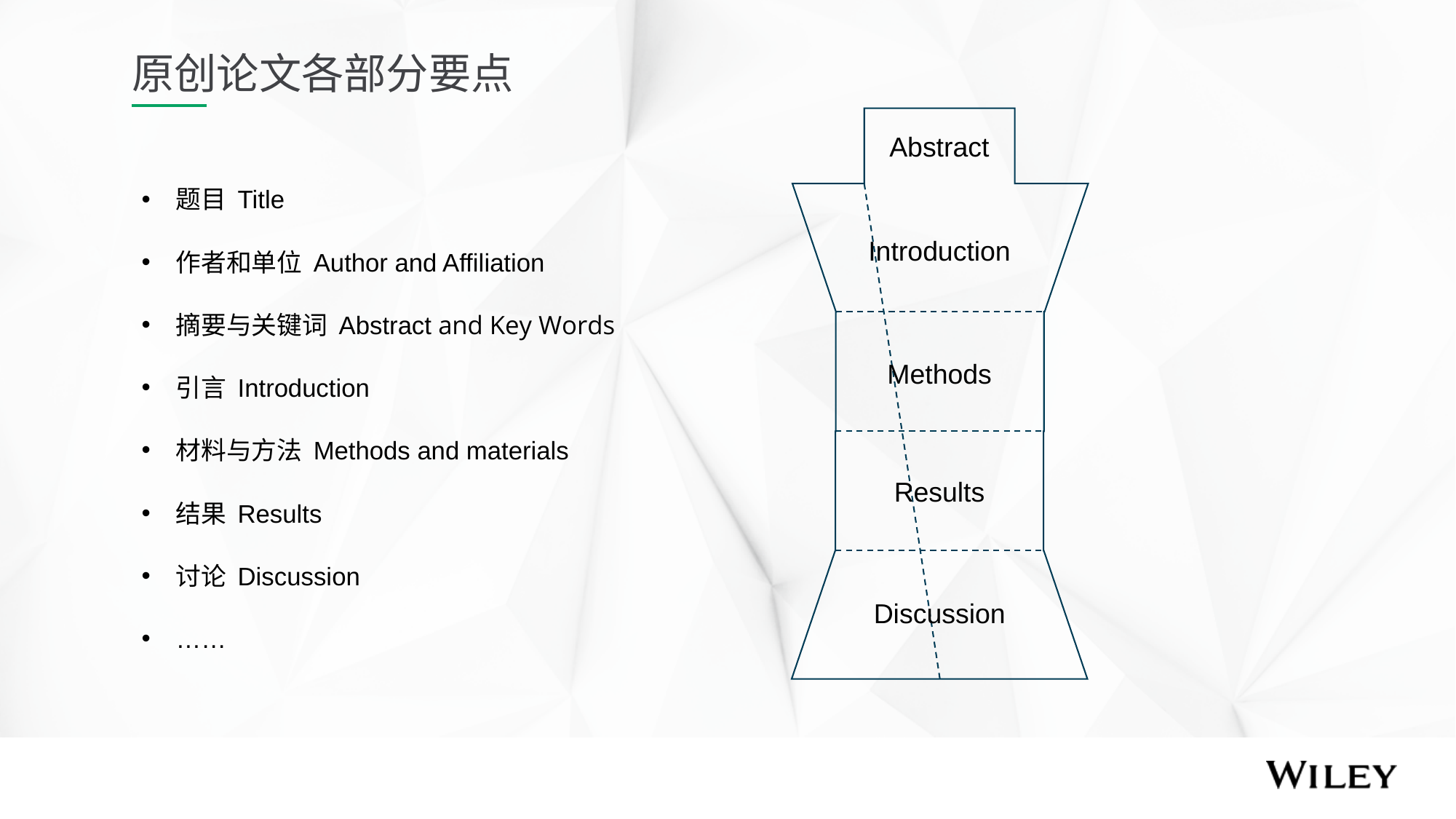

原创论文各部分要点

Abstract
Introduction
Methods
Results
Discussion
题目 Title
作者和单位 Author and Affiliation
摘要与关键词 Abstract and Key Words
引言 Introduction
材料与方法 Methods and materials
结果 Results
讨论 Discussion
……